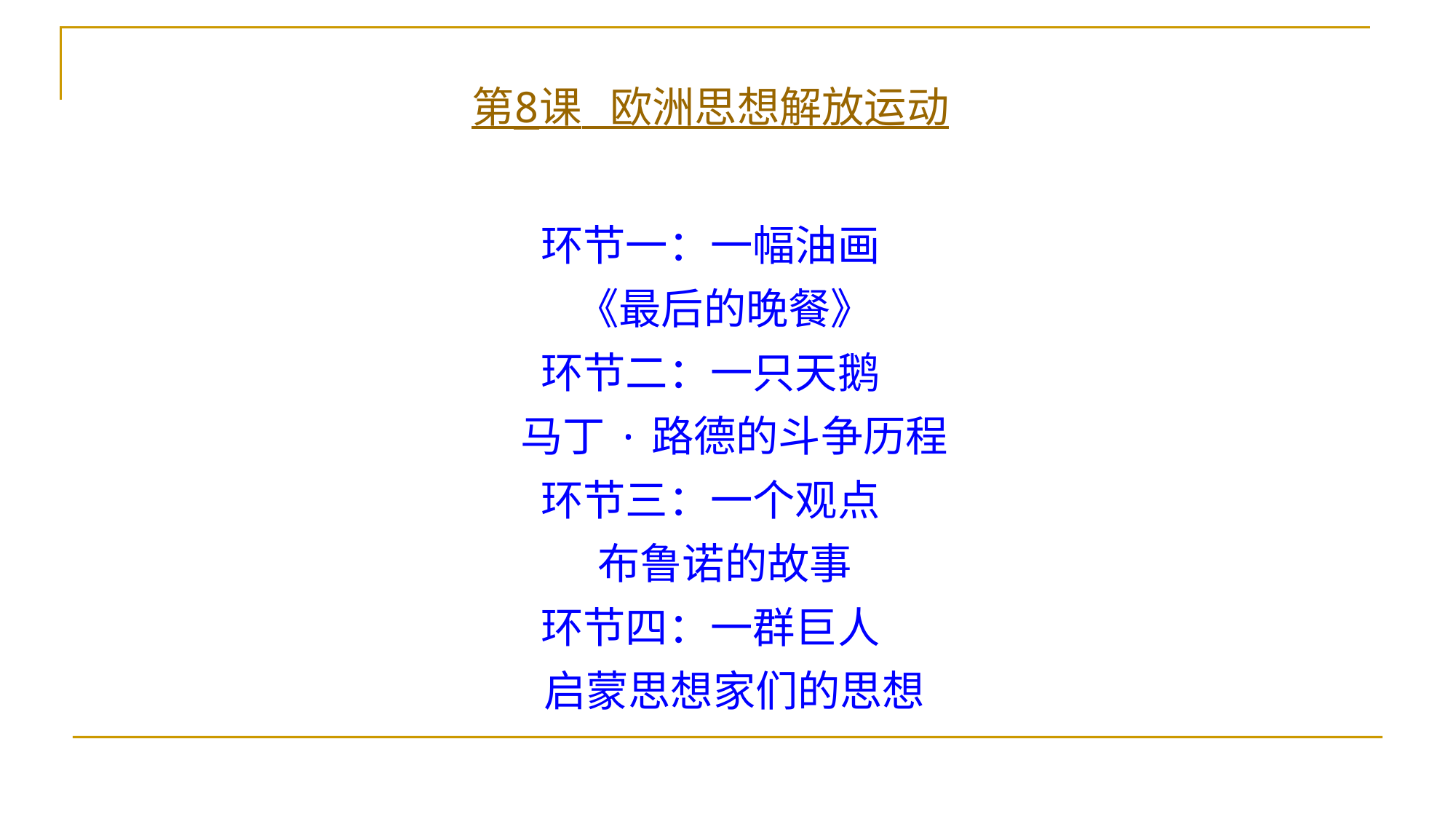

第8课   欧洲思想解放运动

环节一：一幅油画
  《最后的晚餐》
环节二：一只天鹅
    马丁·路德的斗争历程
环节三：一个观点
  布鲁诺的故事
环节四：一群巨人
    启蒙思想家们的思想